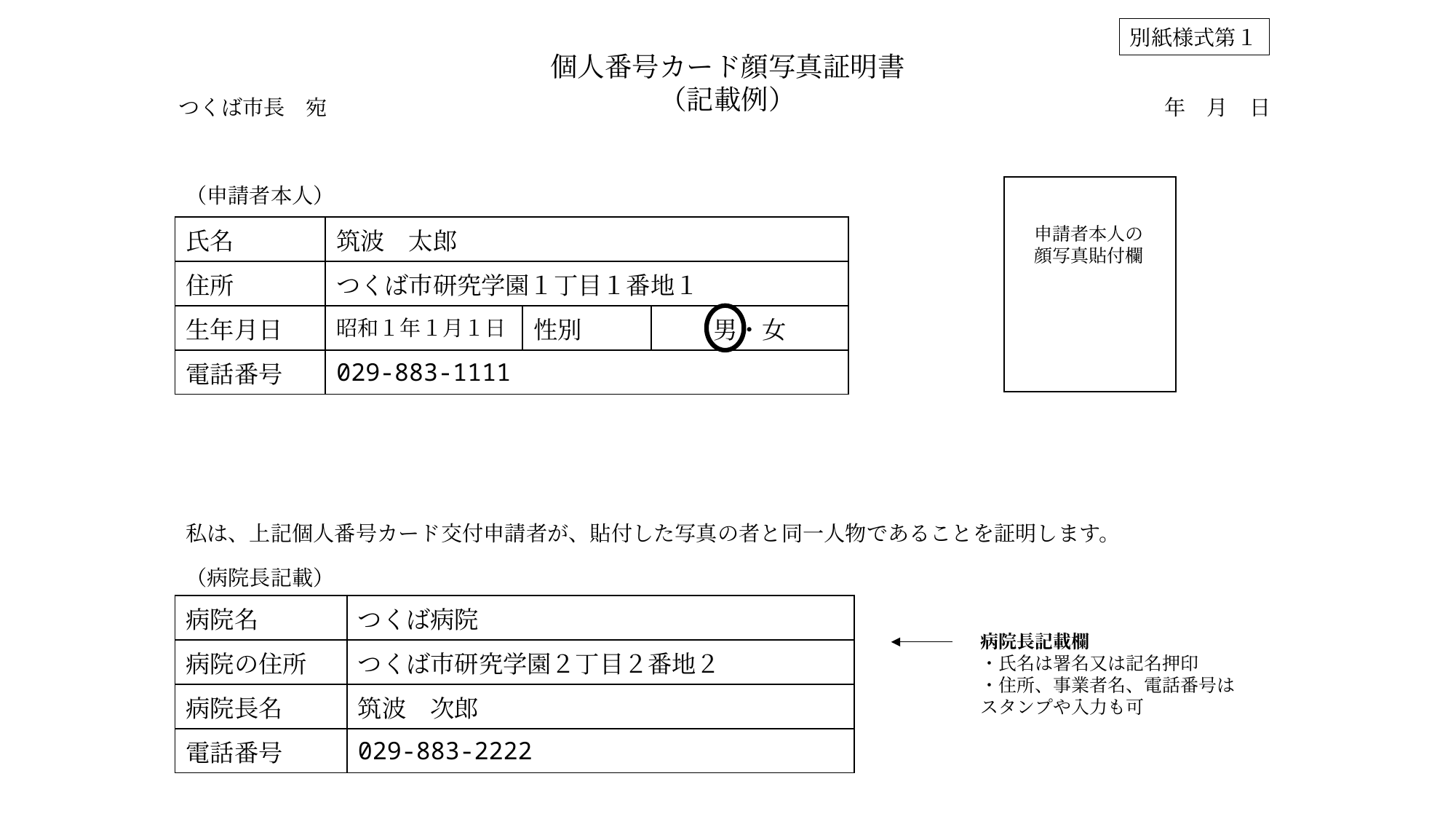

別紙様式第１
個人番号カード顔写真証明書
（記載例）
つくば市長　宛
　　　年　月　日

（申請者本人）
| 氏名 | 筑波　太郎 |  |  |
| --- | --- | --- | --- |
| 住所 | つくば市研究学園１丁目１番地１ |  |  |
| 生年月日 | 昭和１年１月１日 | 性別 | 男・女 |
| 電話番号 | 029-883-1111 |  |  |
申請者本人の
顔写真貼付欄

私は、上記個人番号カード交付申請者が、貼付した写真の者と同一人物であることを証明します。
（病院長記載）
| 病院名 | つくば病院 |
| --- | --- |
| 病院の住所 | つくば市研究学園２丁目２番地２ |
| 病院長名 | 筑波　次郎 |
| 電話番号 | 029-883-2222 |
病院長記載欄
・氏名は署名又は記名押印
・住所、事業者名、電話番号はスタンプや入力も可